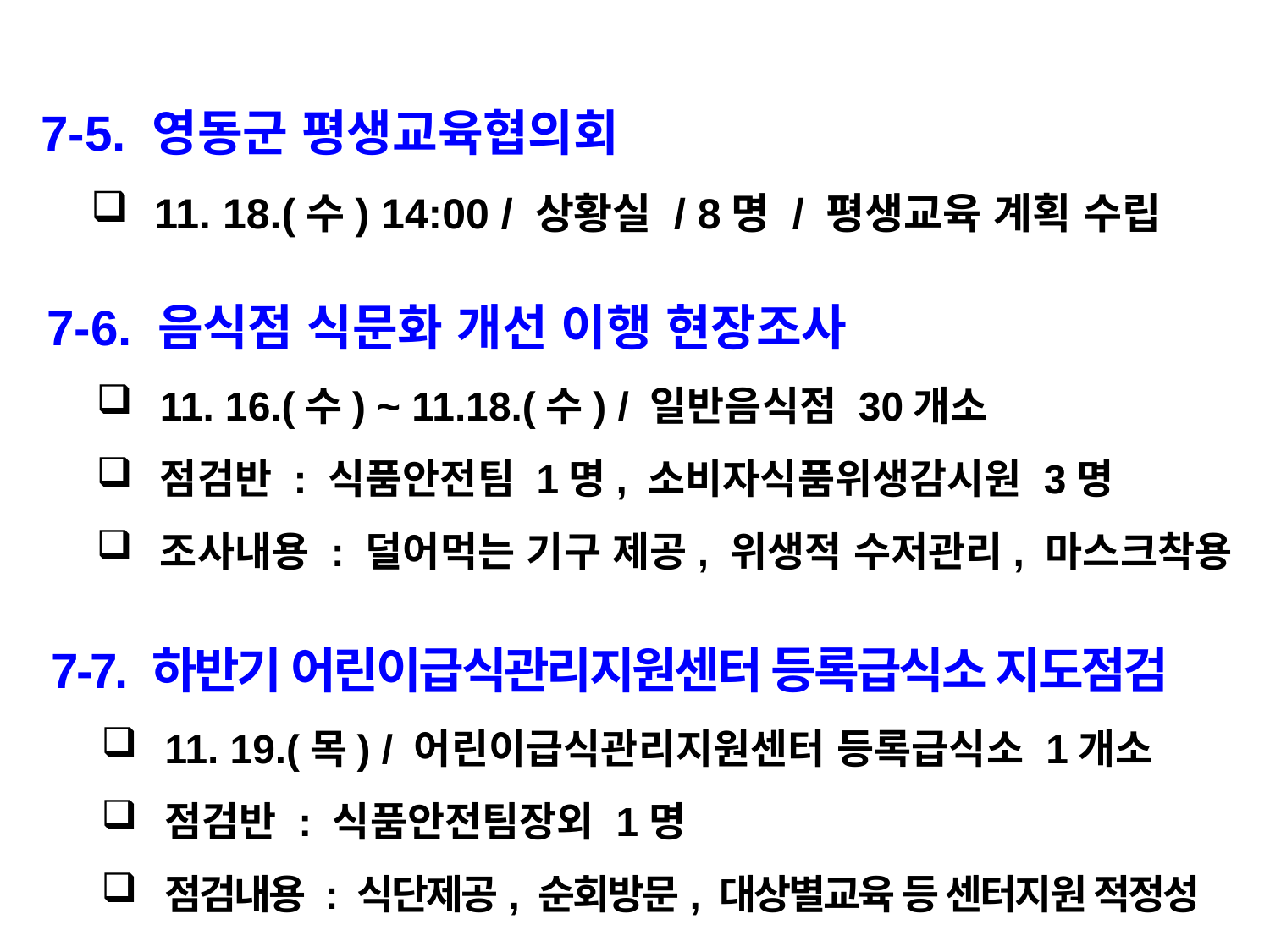

7-5. 영동군 평생교육협의회
11. 18.(수) 14:00 / 상황실 / 8명 / 평생교육 계획 수립
 7-6. 음식점 식문화 개선 이행 현장조사
11. 16.(수) ~ 11.18.(수) / 일반음식점 30개소
점검반 : 식품안전팀 1명, 소비자식품위생감시원 3명
조사내용 : 덜어먹는 기구 제공, 위생적 수저관리, 마스크착용

 7-7. 하반기 어린이급식관리지원센터 등록급식소 지도점검
11. 19.(목) / 어린이급식관리지원센터 등록급식소 1개소
점검반 : 식품안전팀장외 1명
점검내용 : 식단제공, 순회방문, 대상별교육 등 센터지원 적정성